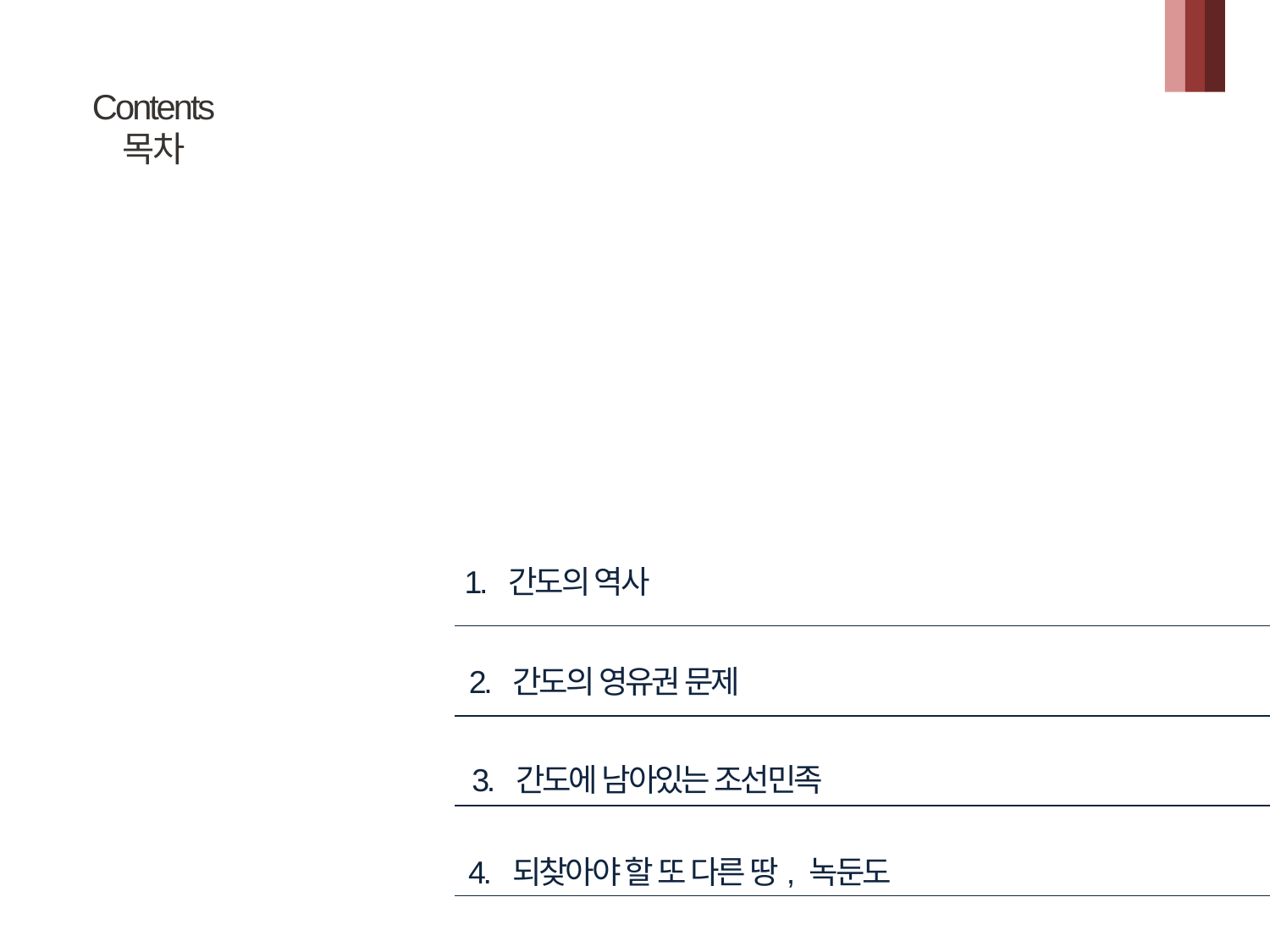

Contents
목차
 1.  간도의 역사
 2.  간도의 영유권 문제
 3.  간도에 남아있는 조선민족
  4.  되찾아야 할 또 다른 땅, 녹둔도